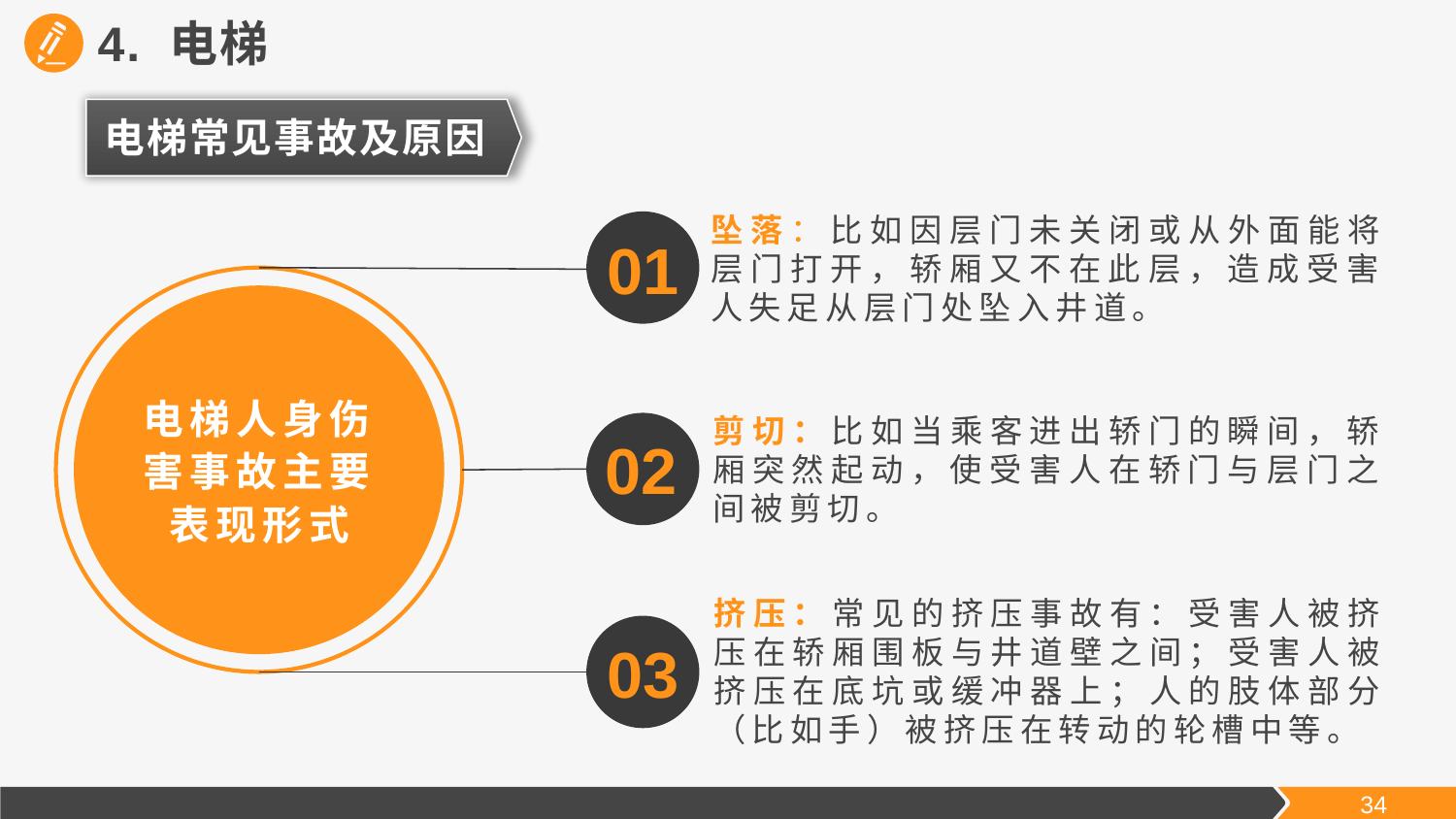

4. 电梯

电梯常见事故及原因
坠落：比如因层门未关闭或从外面能将层门打开，轿厢又不在此层，造成受害人失足从层门处坠入井道。

01

02

03
电梯人身伤害事故主要表现形式
剪切：比如当乘客进出轿门的瞬间，轿厢突然起动，使受害人在轿门与层门之间被剪切。
挤压：常见的挤压事故有：受害人被挤压在轿厢围板与井道壁之间；受害人被挤压在底坑或缓冲器上；人的肢体部分（比如手）被挤压在转动的轮槽中等。